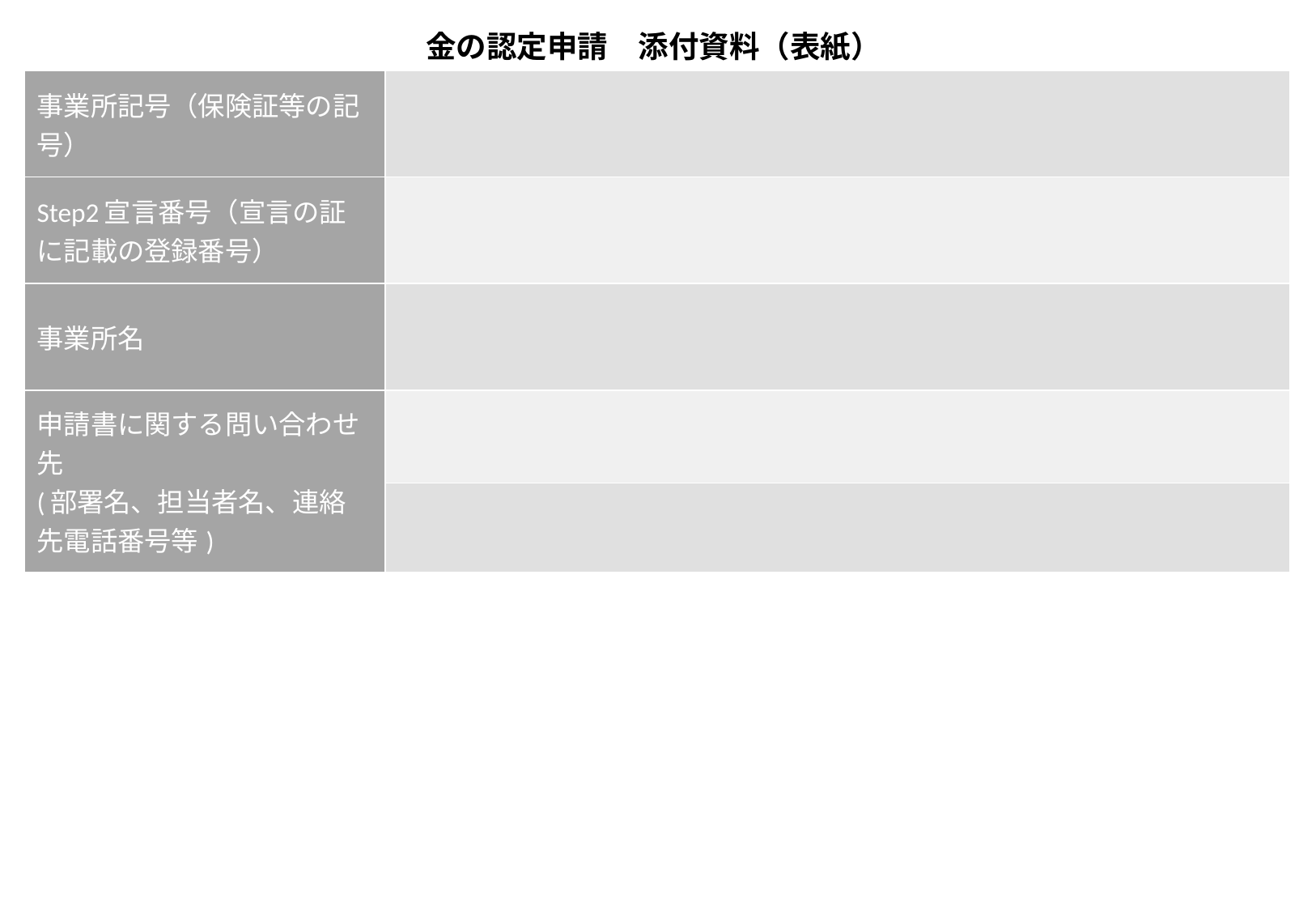

金の認定申請　添付資料（表紙）
| 事業所記号（保険証等の記号） |  |
| --- | --- |
| Step2宣言番号（宣言の証に記載の登録番号） |  |
| 事業所名 |  |
| 申請書に関する問い合わせ先 (部署名、担当者名、連絡先電話番号等) |  |
|  |  |
添付資料と併せてご提出ください。